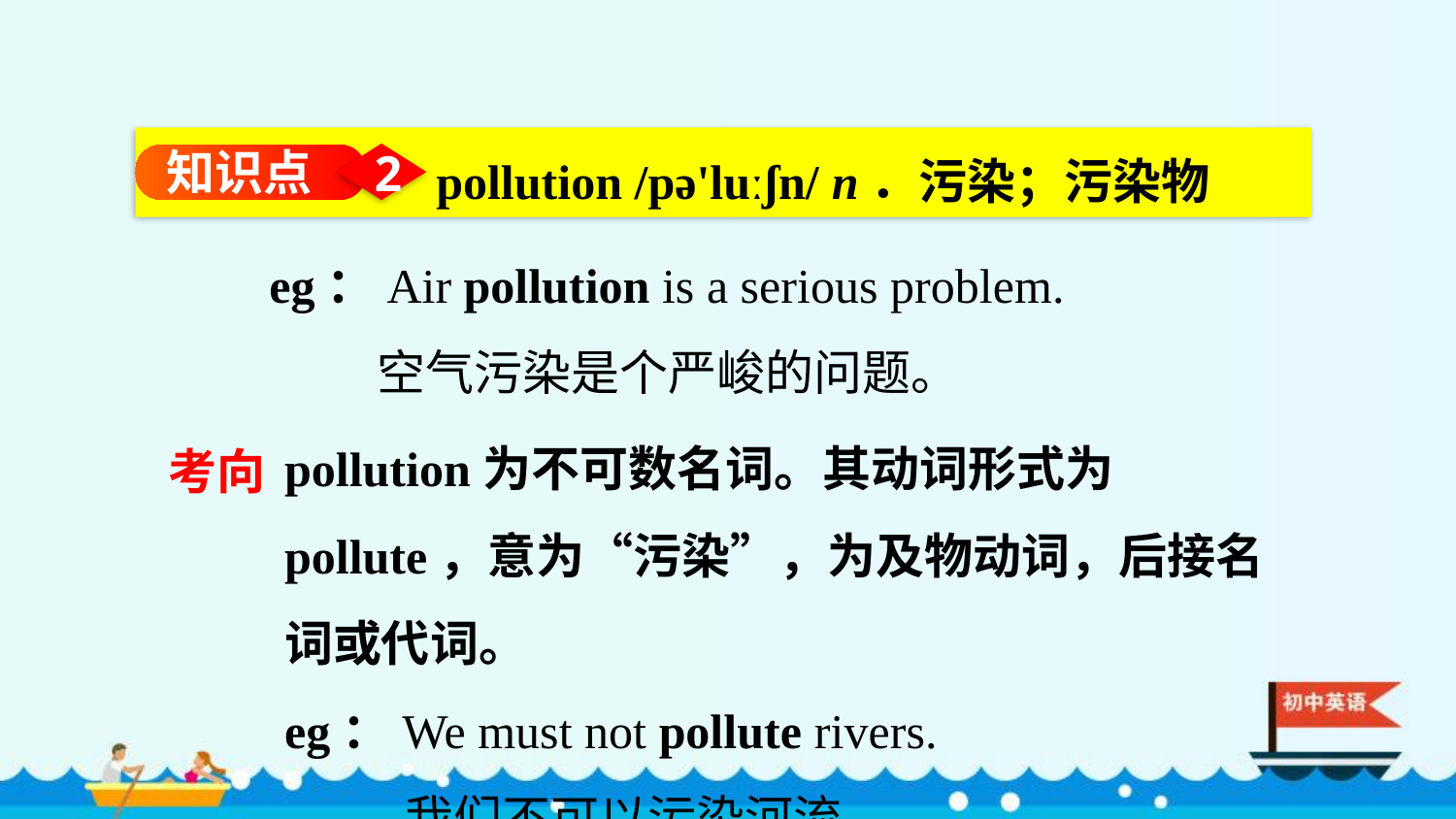

pollution /pə'luːʃn/ n．污染；污染物

知识点
2

eg：Air pollution is a serious problem.
 空气污染是个严峻的问题。
pollution为不可数名词。其动词形式为pollute，意为“污染”，为及物动词，后接名词或代词。
eg：We must not pollute rivers.
          我们不可以污染河流。
考向